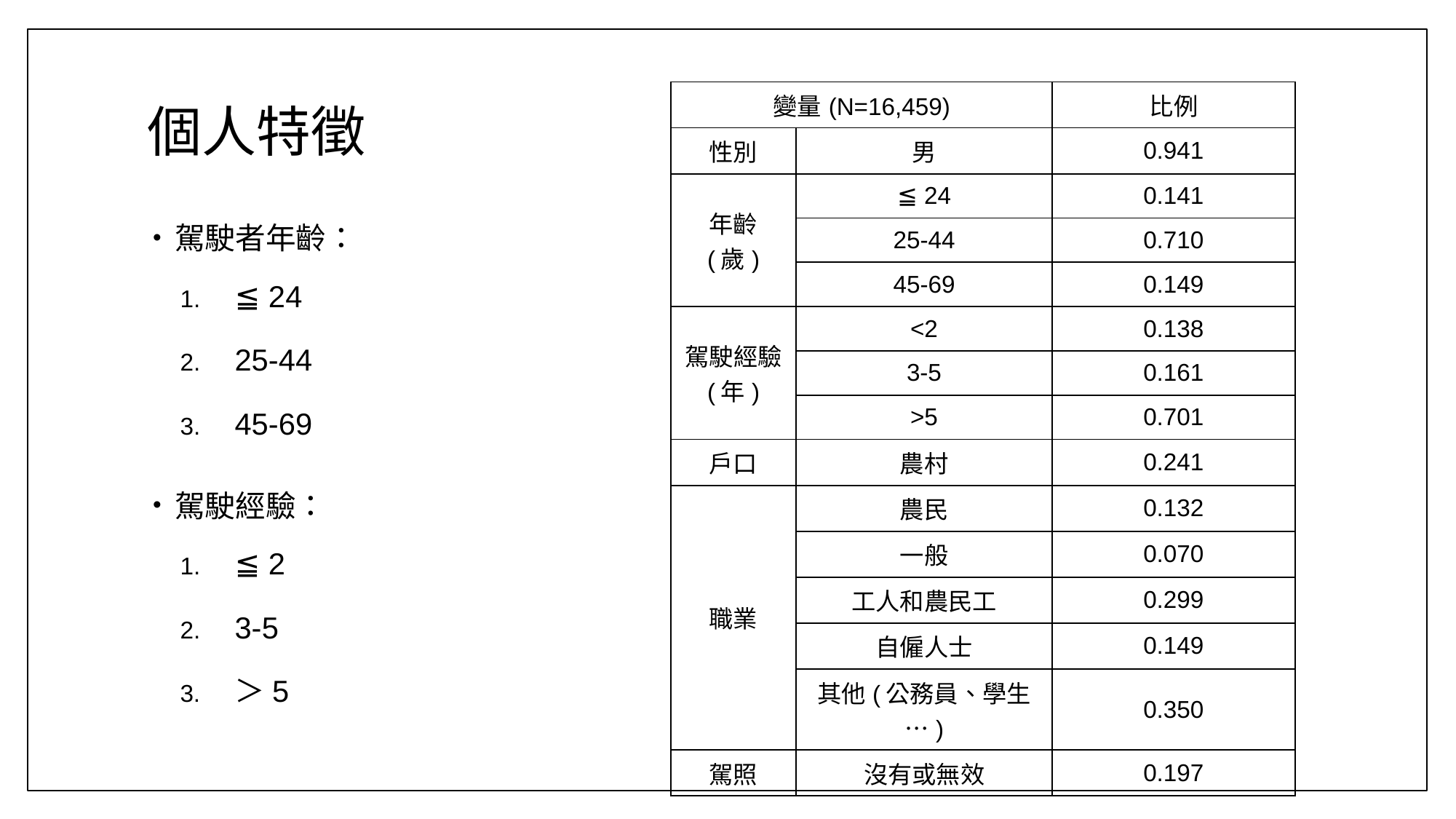

# 個人特徵
| 變量(N=16,459) |  | 比例 |
| --- | --- | --- |
| 性別 | 男 | 0.941 |
| 年齡 (歲) | ≦ 24 | 0.141 |
|  | 25-44 | 0.710 |
|  | 45-69 | 0.149 |
| 駕駛經驗 (年) | <2 | 0.138 |
|  | 3-5 | 0.161 |
|  | >5 | 0.701 |
| 戶口 | 農村 | 0.241 |
| 職業 | 農民 | 0.132 |
|  | 一般 | 0.070 |
|  | 工人和農民工 | 0.299 |
|  | 自僱人士 | 0.149 |
|  | 其他(公務員、學生…) | 0.350 |
| 駕照 | 沒有或無效 | 0.197 |
駕駛者年齡：
≦ 24
25-44
45-69
駕駛經驗：
≦ 2
3-5
＞5